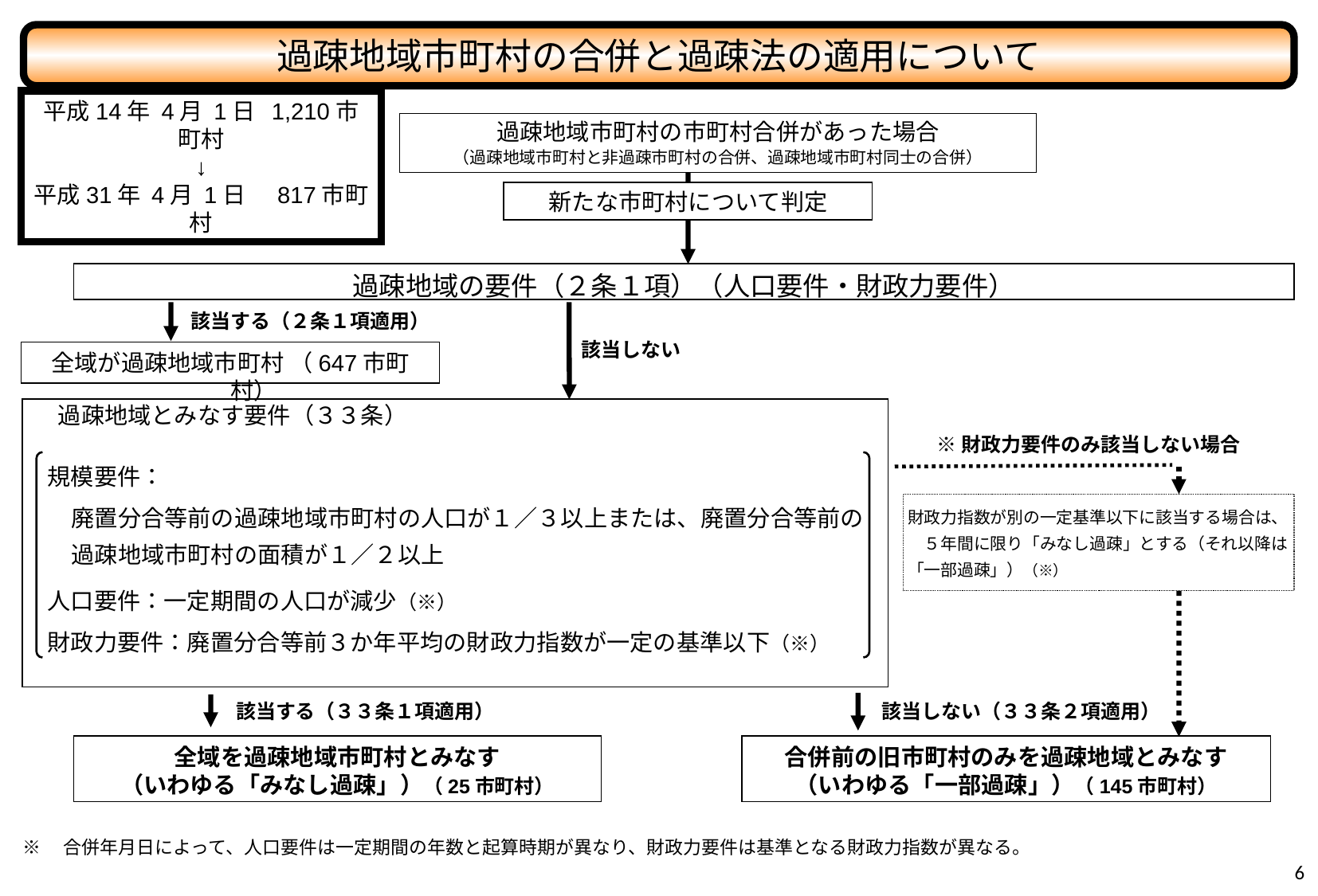

過疎地域市町村の合併と過疎法の適用について
簡略版
過疎地域市町村の市町村合併があった場合

（過疎地域市町村と非過疎市町村の合併、過疎地域市町村同士の合併）
平成14年 4月 1日  1,210市町村
↓
平成31年 4月 1日     817市町村

新たな市町村について判定
過疎地域の要件（２条１項）（人口要件・財政力要件）

該当する（２条１項適用）
該当しない
全域が過疎地域市町村 （647市町村）
　過疎地域とみなす要件（３３条）
※財政力要件のみ該当しない場合
規模要件：
	廃置分合等前の過疎地域市町村の人口が１／３以上または、廃置分合等前の　	過疎地域市町村の面積が１／２以上
人口要件：一定期間の人口が減少（※）
財政力要件：廃置分合等前３か年平均の財政力指数が一定の基準以下（※）

財政力指数が別の一定基準以下に該当する場合は、　５年間に限り「みなし過疎」とする（それ以降は「一部過疎」）（※）

該当しない（３３条２項適用）
該当する（３３条１項適用）

全域を過疎地域市町村とみなす
（いわゆる「みなし過疎」）（25市町村）
合併前の旧市町村のみを過疎地域とみなす
（いわゆる「一部過疎」）（145市町村）
※　合併年月日によって、人口要件は一定期間の年数と起算時期が異なり、財政力要件は基準となる財政力指数が異なる。
6